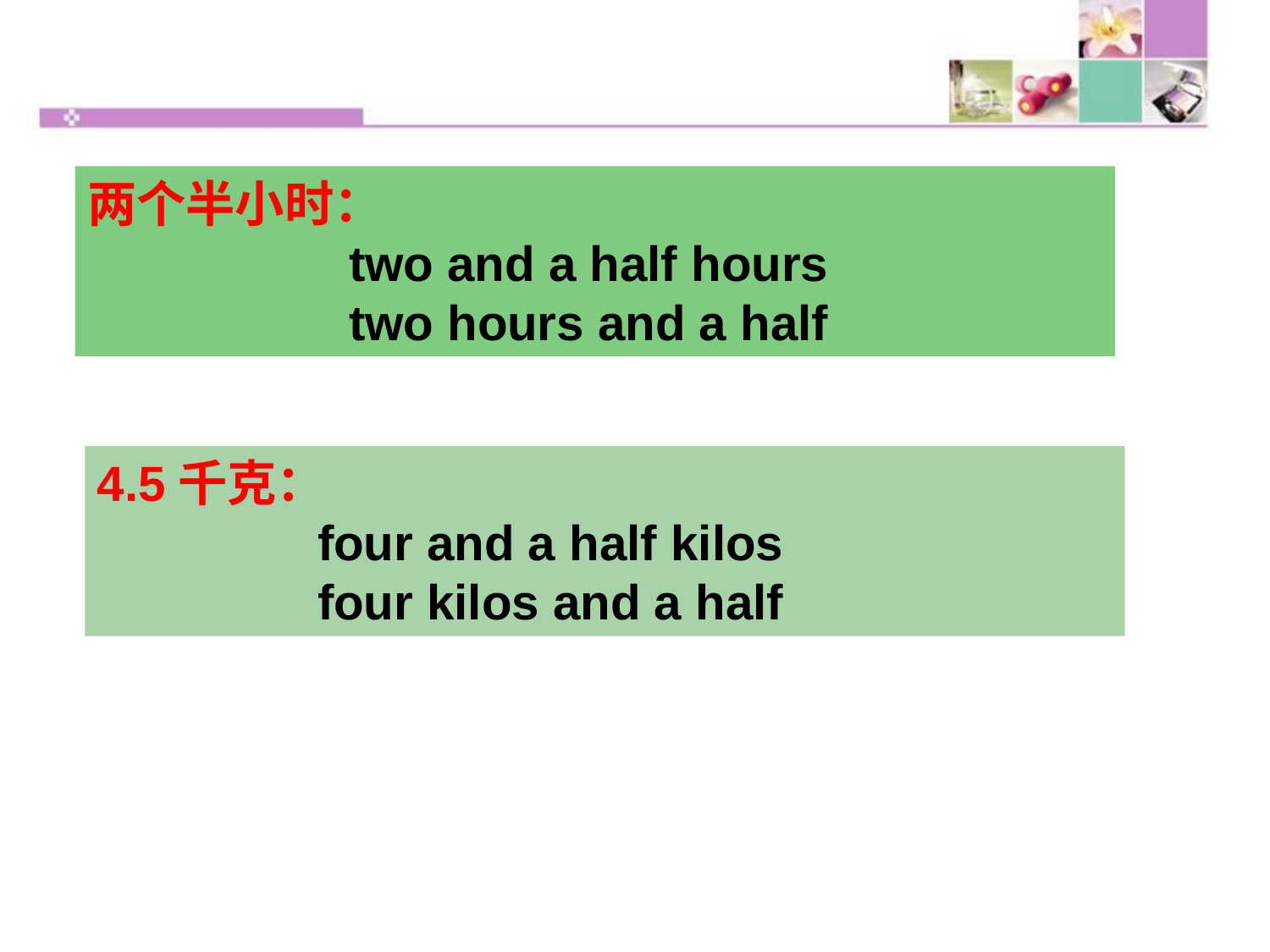

两个半小时：
                   two and a half hours
                   two hours and a half
4.5千克：
                four and a half kilos
                four kilos and a half